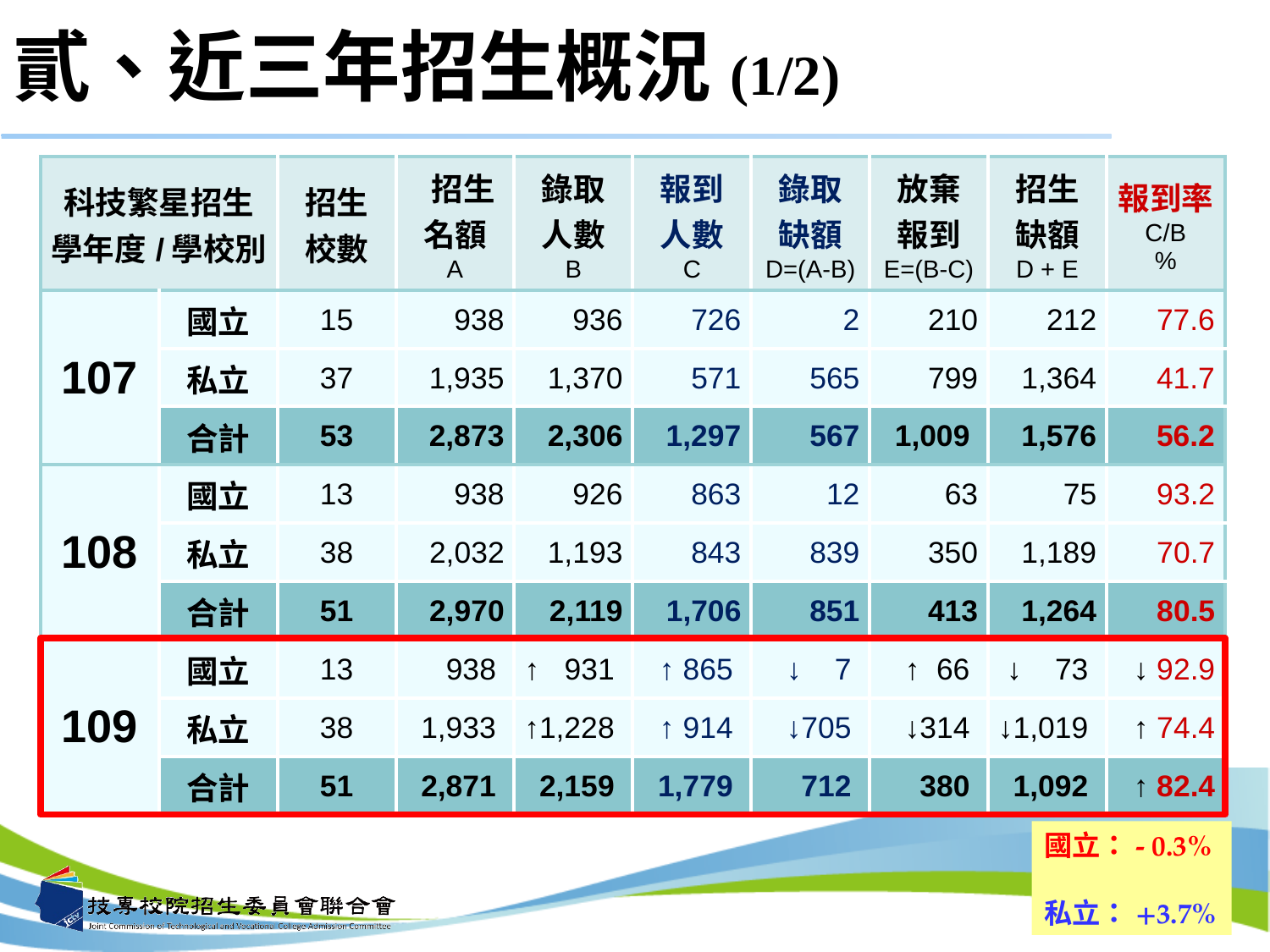

# 貳、近三年招生概況(1/2)
| 科技繁星招生 學年度/學校別 |  | 招生 校數 | 招生 名額 A | 錄取 人數 B | 報到 人數 C | 錄取 缺額 D=(A-B) | 放棄 報到 E=(B-C) | 招生 缺額 D + E | 報到率 C/B % |
| --- | --- | --- | --- | --- | --- | --- | --- | --- | --- |
| 107 | 國立 | 15 | 938 | 936 | 726 | 2 | 210 | 212 | 77.6 |
|  | 私立 | 37 | 1,935 | 1,370 | 571 | 565 | 799 | 1,364 | 41.7 |
|  | 合計 | 53 | 2,873 | 2,306 | 1,297 | 567 | 1,009 | 1,576 | 56.2 |
| 108 | 國立 | 13 | 938 | 926 | 863 | 12 | 63 | 75 | 93.2 |
|  | 私立 | 38 | 2,032 | 1,193 | 843 | 839 | 350 | 1,189 | 70.7 |
|  | 合計 | 51 | 2,970 | 2,119 | 1,706 | 851 | 413 | 1,264 | 80.5 |
| 109 | 國立 | 13 | 938 | ↑ 931 | ↑ 865 | ↓ 7 | ↑ 66 | ↓ 73 | ↓ 92.9 |
|  | 私立 | 38 | 1,933 | ↑1,228 | ↑ 914 | ↓705 | ↓314 | ↓1,019 | ↑ 74.4 |
|  | 合計 | 51 | 2,871 | 2,159 | 1,779 | 712 | 380 | 1,092 | ↑ 82.4 |

國立：- 0.3%
私立：+3.7%
4